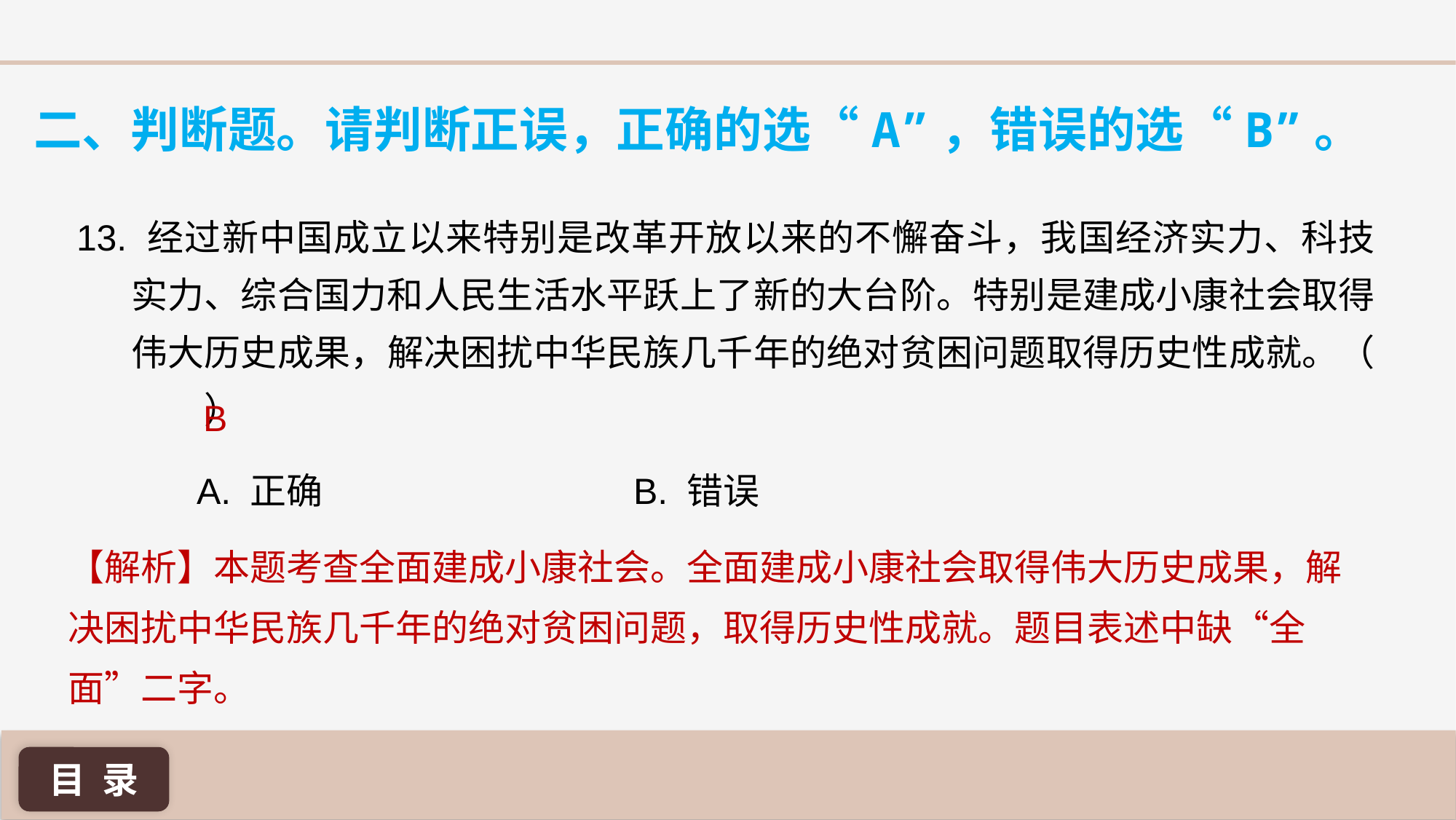

二、判断题。请判断正误，正确的选“A”，错误的选“B”。
13. 经过新中国成立以来特别是改革开放以来的不懈奋斗，我国经济实力、科技实力、综合国力和人民生活水平跃上了新的大台阶。特别是建成小康社会取得伟大历史成果，解决困扰中华民族几千年的绝对贫困问题取得历史性成就。（          ）
B
A. 正确 			B. 错误
【解析】本题考查全面建成小康社会。全面建成小康社会取得伟大历史成果，解决困扰中华民族几千年的绝对贫困问题，取得历史性成就。题目表述中缺“全面”二字。